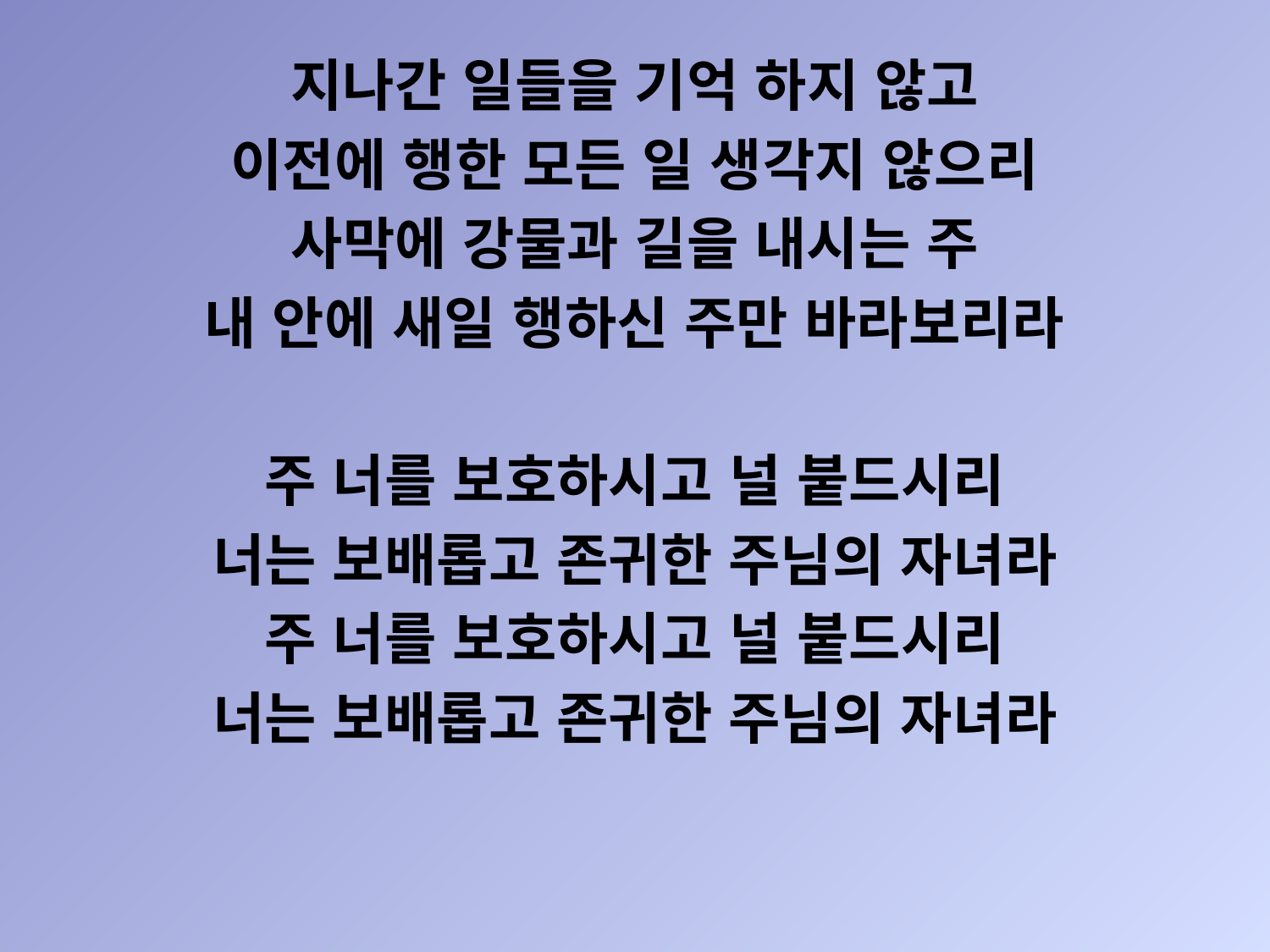

지나간 일들을 기억 하지 않고
이전에 행한 모든 일 생각지 않으리
사막에 강물과 길을 내시는 주
내 안에 새일 행하신 주만 바라보리라

주 너를 보호하시고 널 붙드시리
너는 보배롭고 존귀한 주님의 자녀라
주 너를 보호하시고 널 붙드시리
너는 보배롭고 존귀한 주님의 자녀라